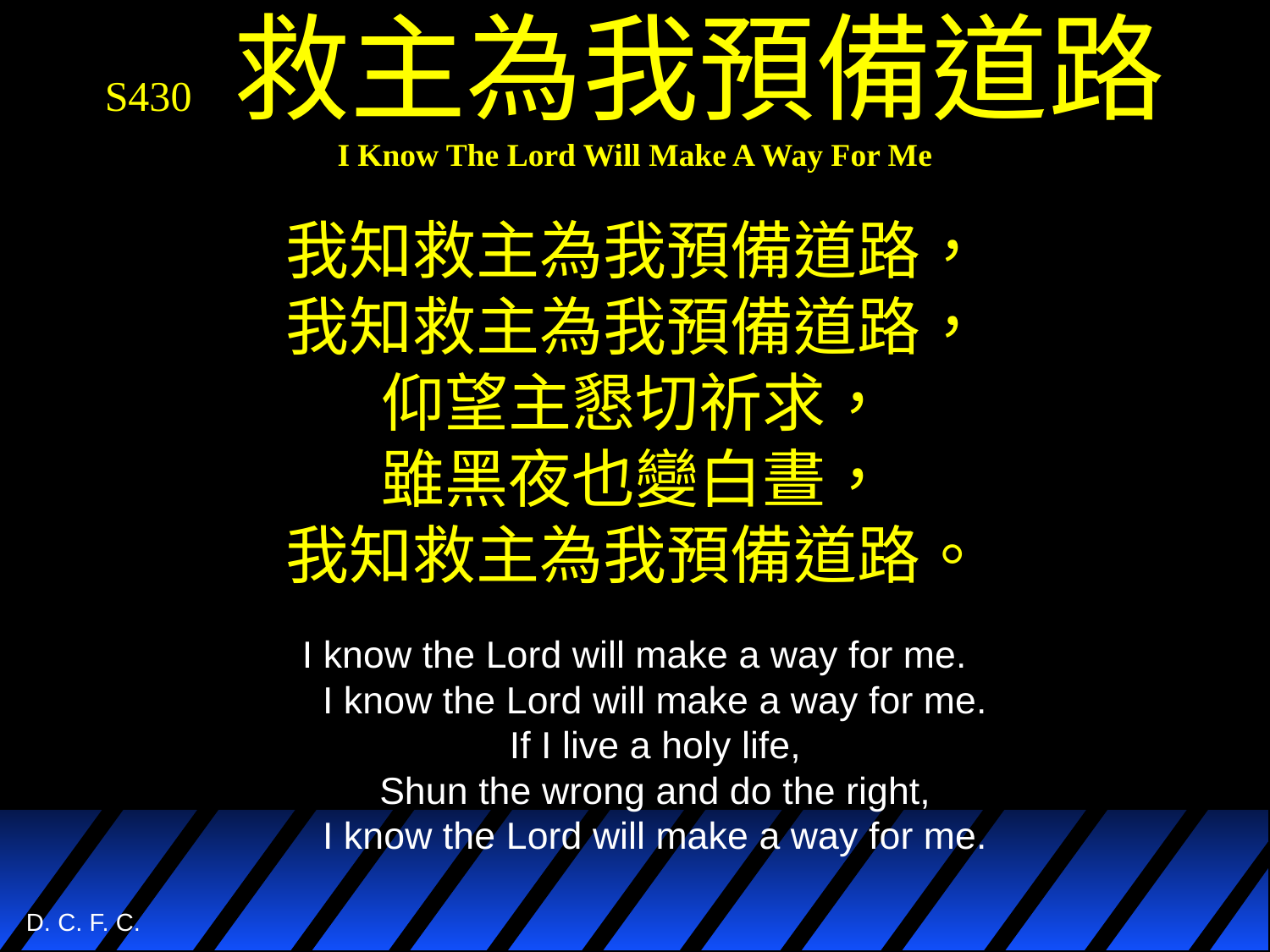

# S430   救主為我預備道路 I Know The Lord Will Make A Way For Me 我知救主為我預備道路， 我知救主為我預備道路， 仰望主懇切祈求， 雖黑夜也變白晝， 我知救主為我預備道路。
I know the Lord will make a way for me.
I know the Lord will make a way for me.
If I live a holy life,
Shun the wrong and do the right,
I know the Lord will make a way for me.